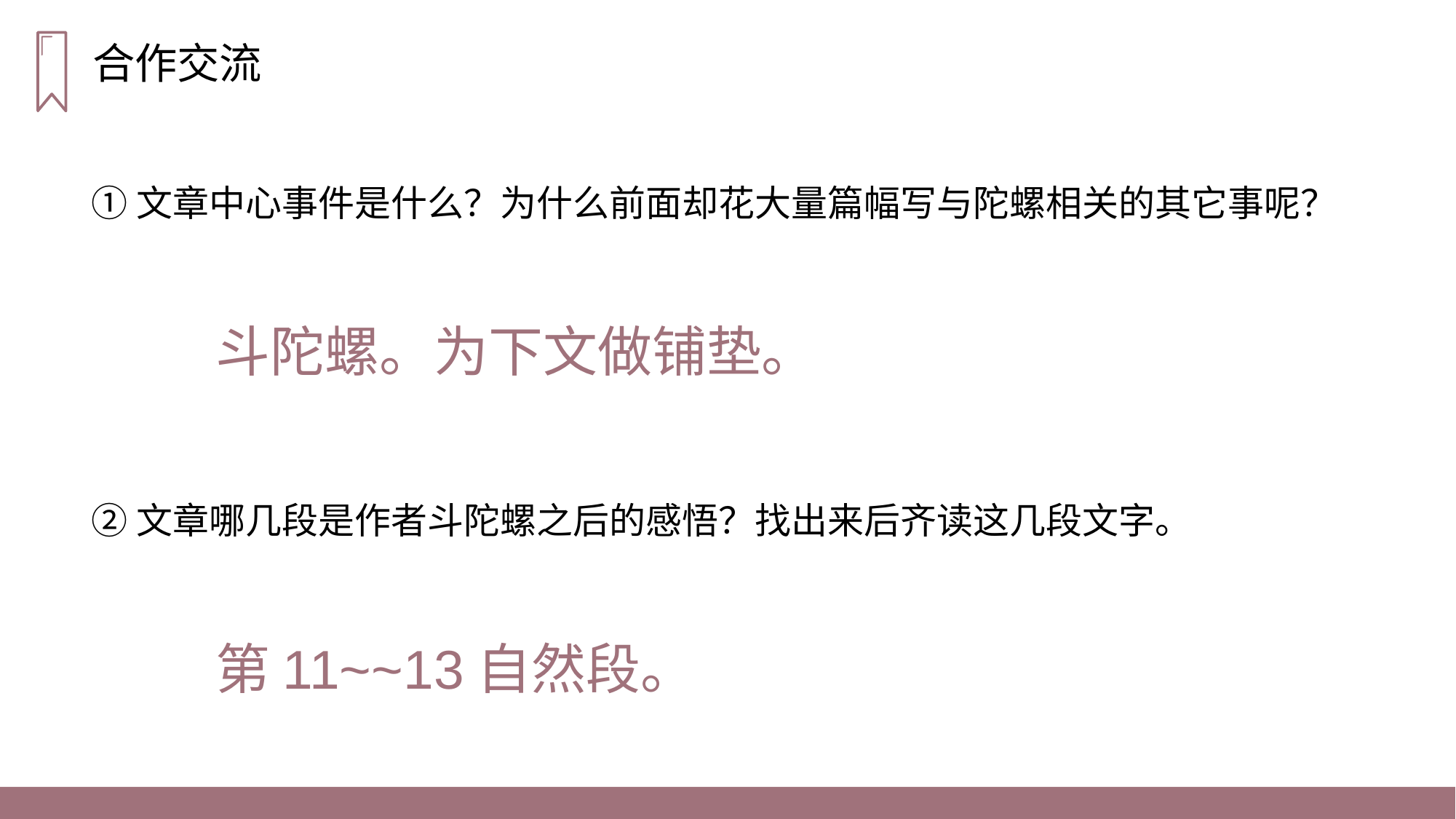

合作交流
①文章中心事件是什么？为什么前面却花大量篇幅写与陀螺相关的其它事呢？
斗陀螺。为下文做铺垫。
②文章哪几段是作者斗陀螺之后的感悟？找出来后齐读这几段文字。
第11~~13自然段。